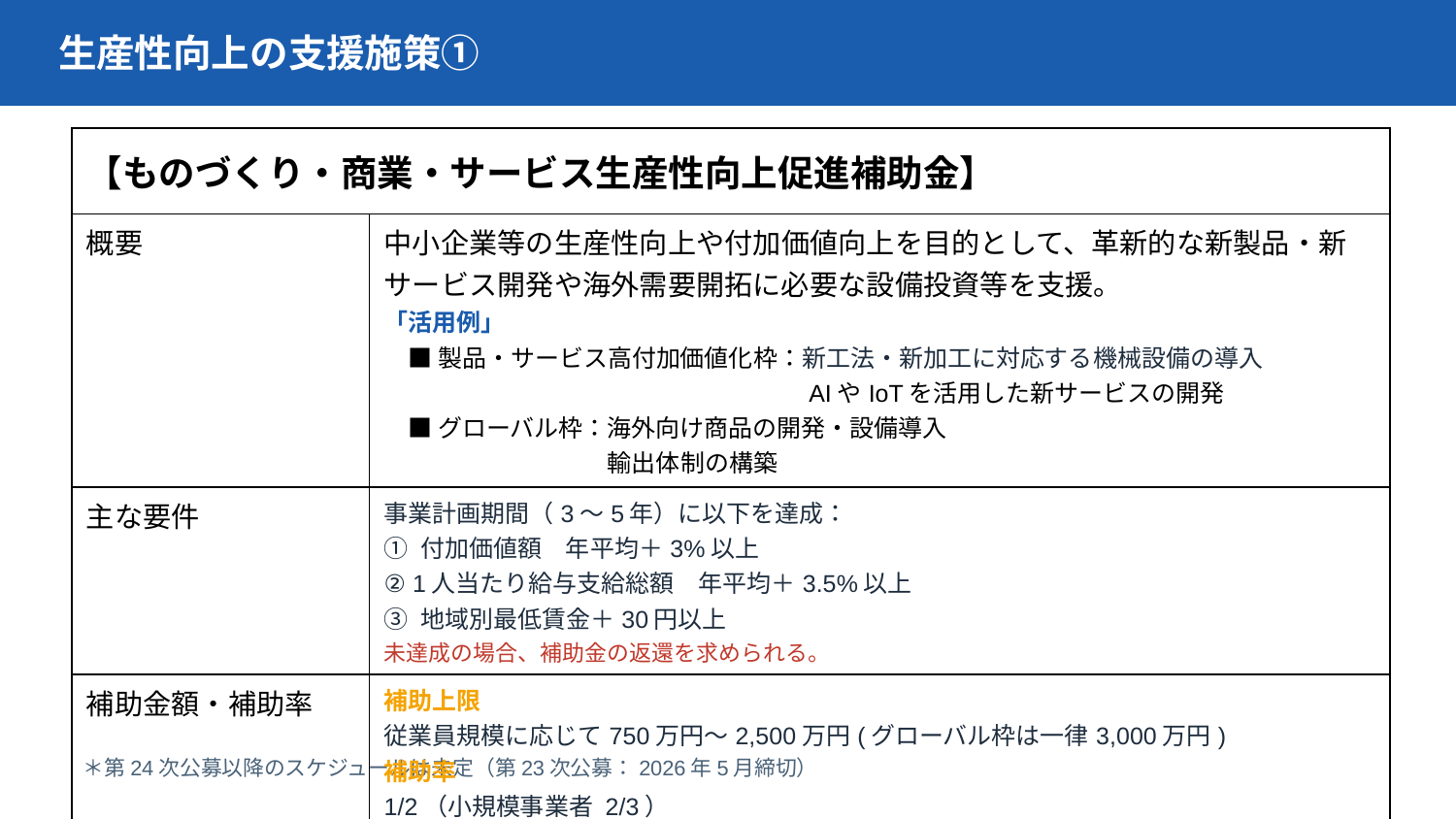

生産性向上の支援施策①
| 【ものづくり・商業・サービス生産性向上促進補助金】 |  |
| --- | --- |
| 概要 | 中小企業等の生産性向上や付加価値向上を目的として、革新的な新製品・新サービス開発や海外需要開拓に必要な設備投資等を支援。 「活用例」 　■ 製品・サービス高付加価値化枠：新工法・新加工に対応する機械設備の導入 　　　　　　　　　　　　　　　　　 AIやIoTを活用した新サービスの開発 　■ グローバル枠：海外向け商品の開発・設備導入 　　　　　　　　　 輸出体制の構築 |
| 主な要件 | 事業計画期間（3〜5年）に以下を達成： ① 付加価値額　年平均＋3%以上 ② 1人当たり給与支給総額　年平均＋3.5%以上 ③ 地域別最低賃金＋30円以上 未達成の場合、補助金の返還を求められる。 |
| 補助金額・補助率 | 補助上限 従業員規模に応じて750万円〜2,500万円(グローバル枠は一律3,000万円) 補助率 1/2（小規模事業者 2/3） |

＊第24次公募以降のスケジュールは未定（第23次公募：2026年5月締切）